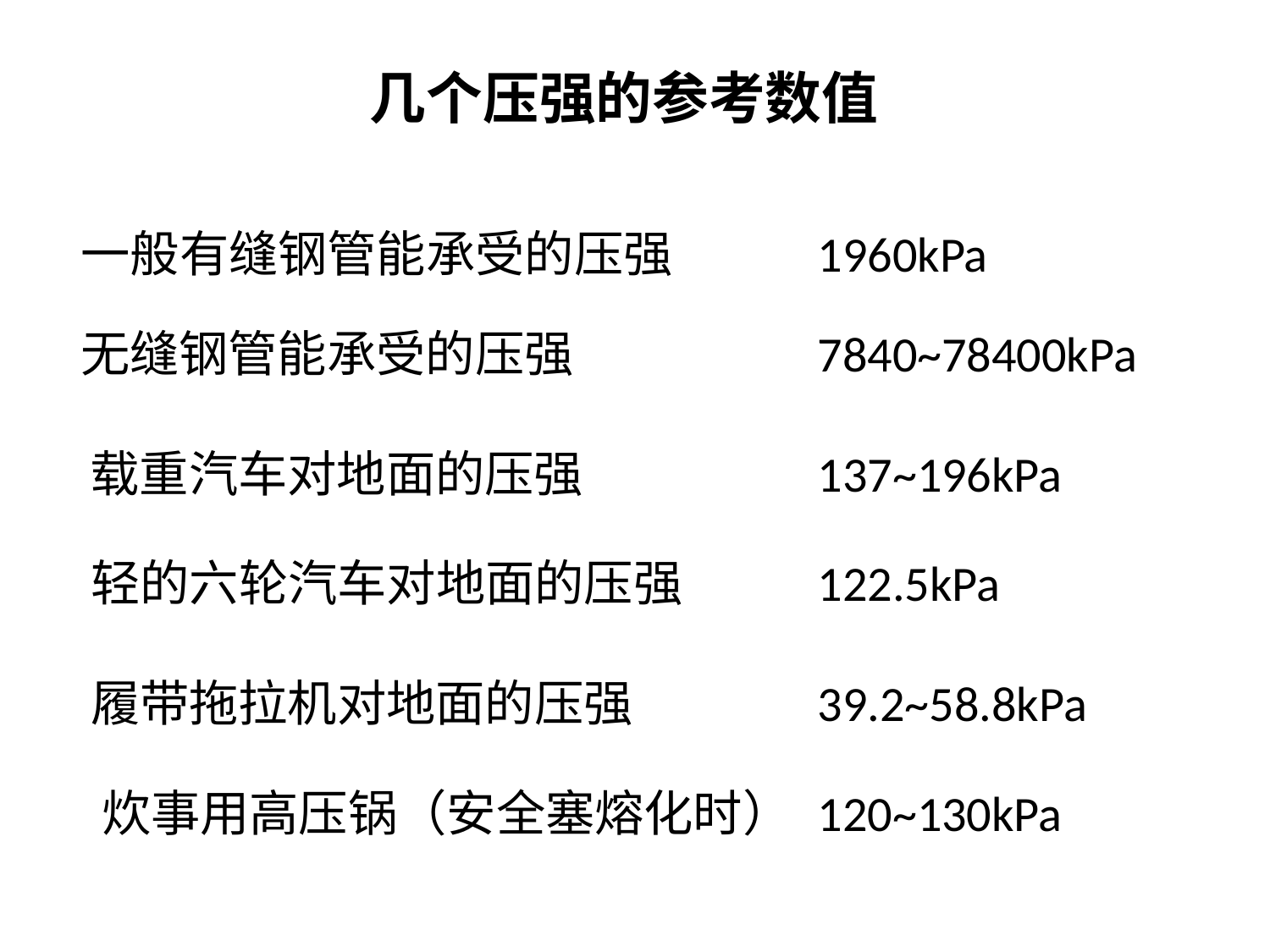

几个压强的参考数值
一般有缝钢管能承受的压强
1960kPa
无缝钢管能承受的压强
7840~78400kPa
载重汽车对地面的压强
137~196kPa
轻的六轮汽车对地面的压强
122.5kPa
履带拖拉机对地面的压强
39.2~58.8kPa
炊事用高压锅（安全塞熔化时）
120~130kPa